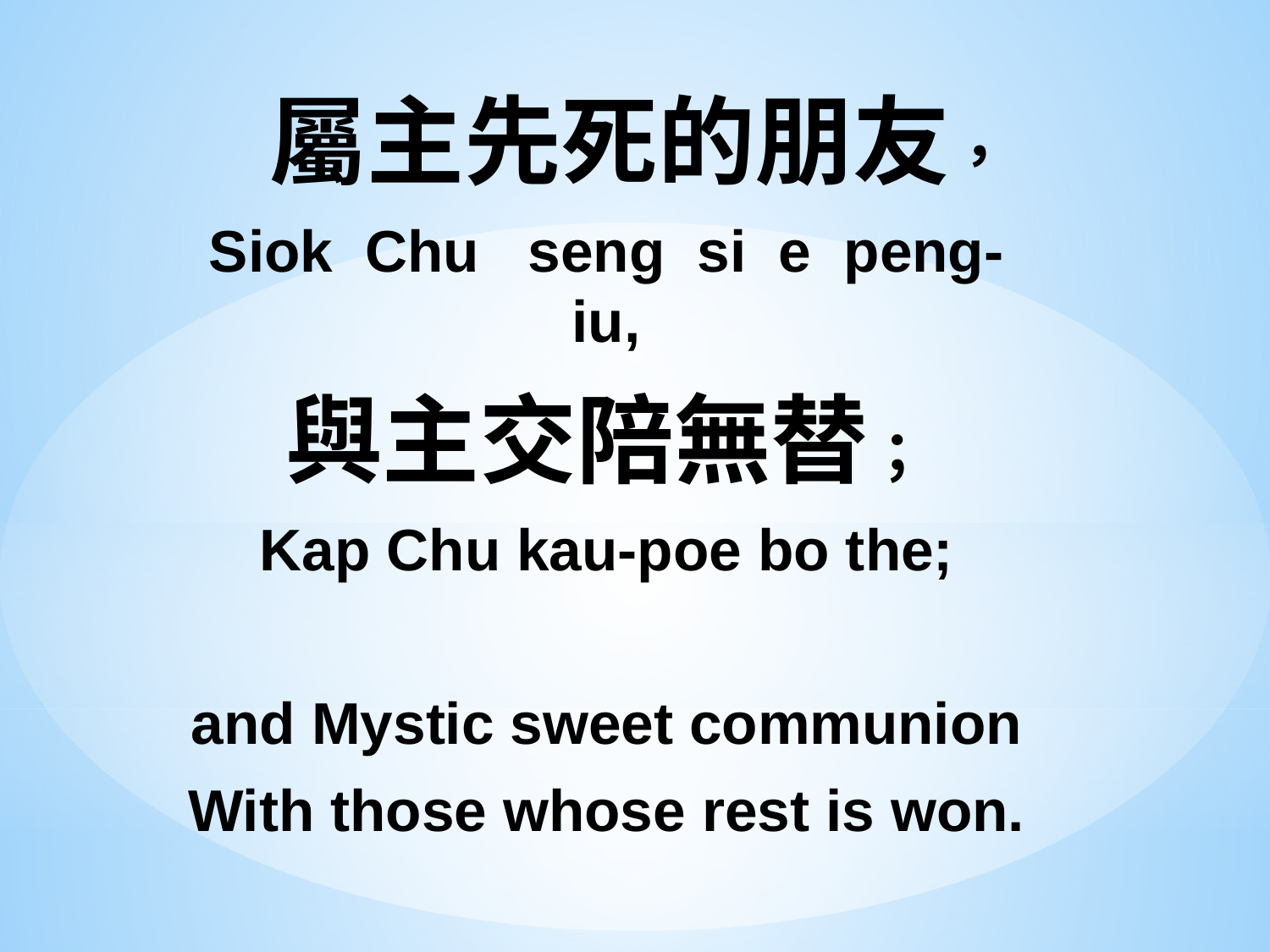

屬主先死的朋友，
Siok  Chu   seng  si  e  peng- iu,
與主交陪無替；
Kap Chu kau-poe bo the;

and Mystic sweet communion
With those whose rest is won.